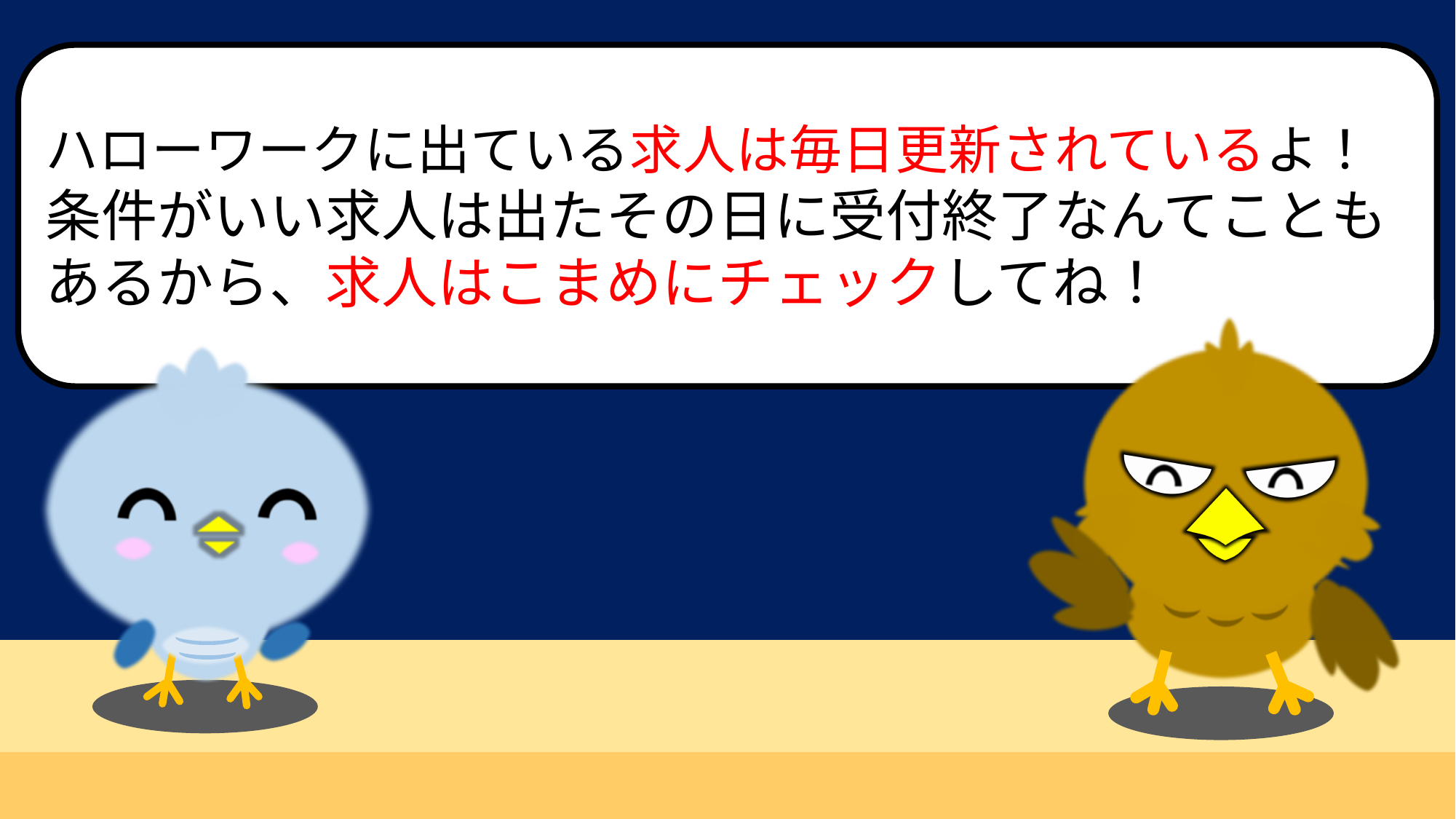

ハローワークに出ている求人は毎日更新されているよ！
条件がいい求人は出たその日に受付終了なんてこともあるから、求人はこまめにチェックしてね！